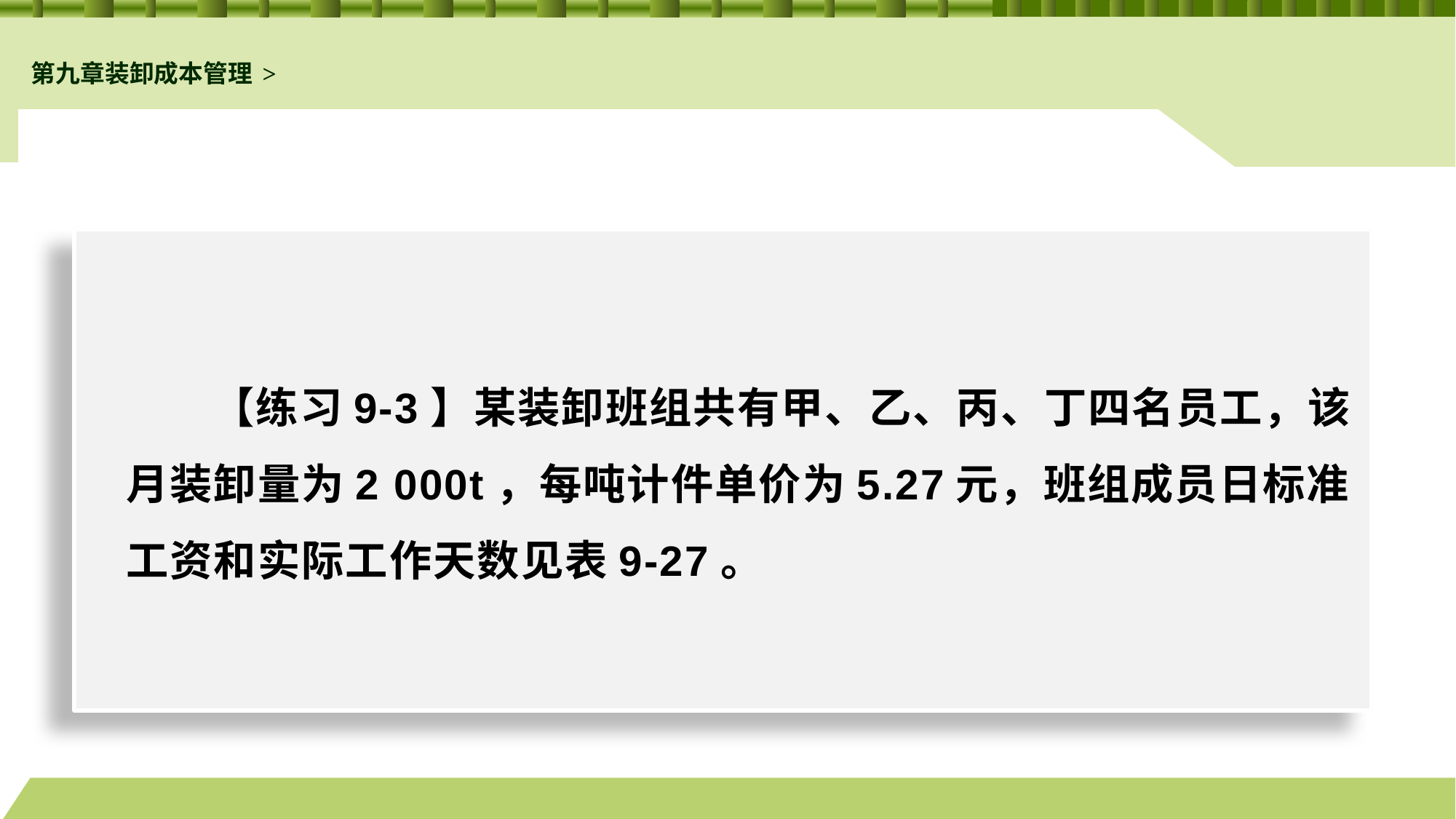

第九章装卸成本管理>
#
【练习9-3】某装卸班组共有甲、乙、丙、丁四名员工，该月装卸量为2 000t，每吨计件单价为5.27元，班组成员日标准工资和实际工作天数见表9-27。